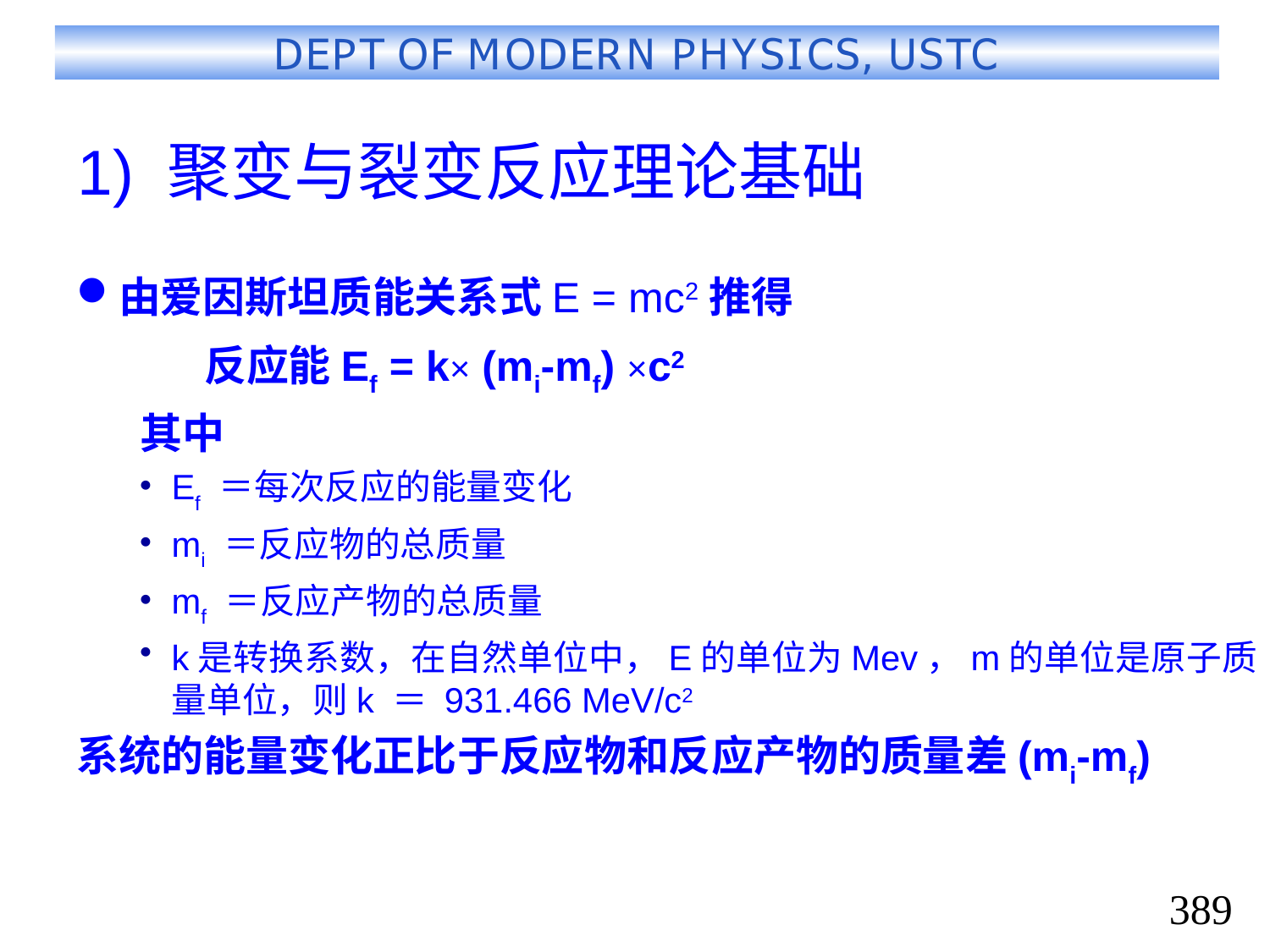

# 1) 聚变与裂变反应理论基础
由爱因斯坦质能关系式E = mc2推得
                反应能Ef = k× (mi-mf) ×c2
其中
Ef ＝每次反应的能量变化
mi ＝反应物的总质量
mf ＝反应产物的总质量
k是转换系数，在自然单位中，E的单位为Mev，m的单位是原子质量单位，则k ＝ 931.466 MeV/c2
系统的能量变化正比于反应物和反应产物的质量差(mi-mf)